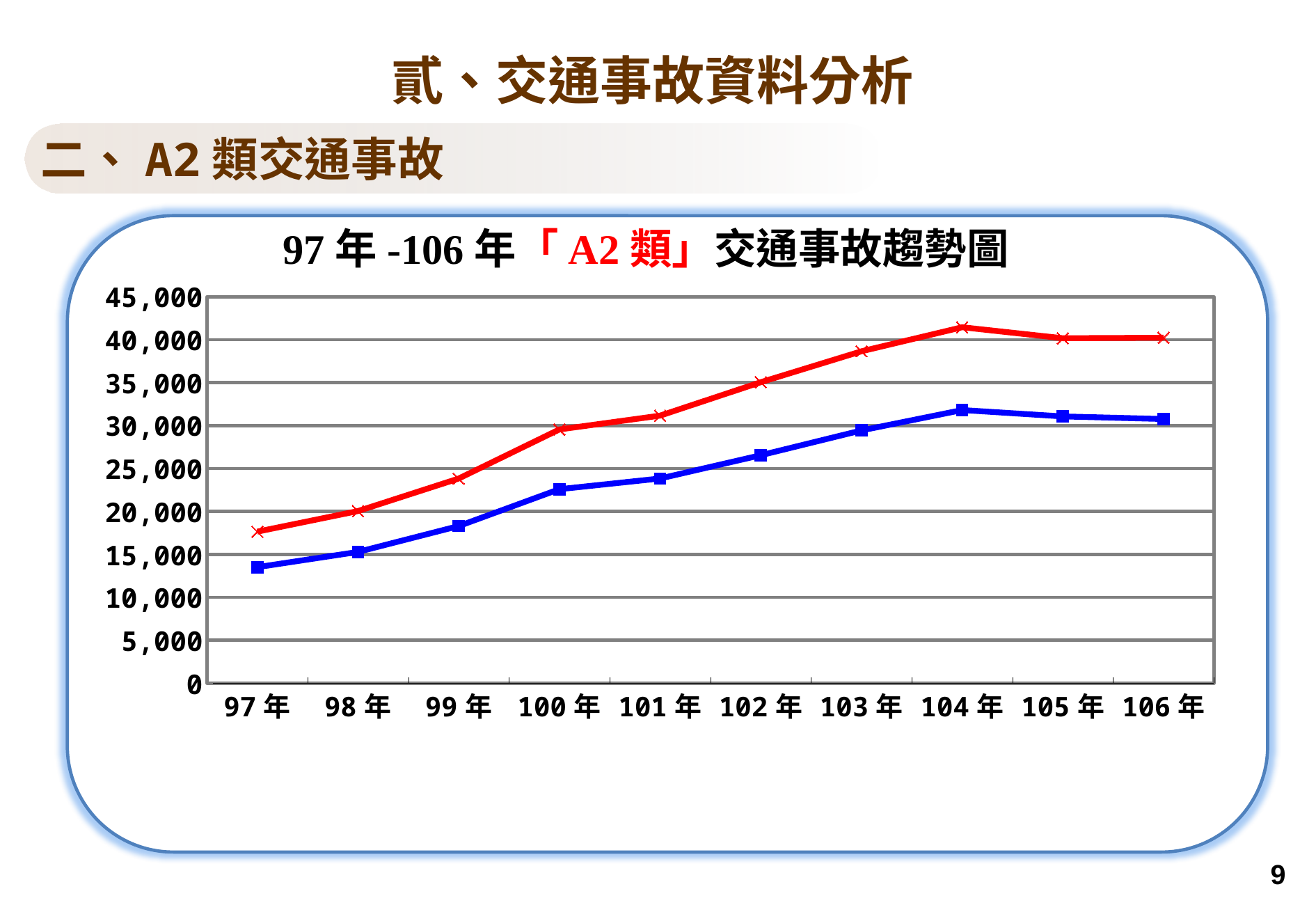

貳、交通事故資料分析

二、A2類交通事故
97年-106年「A2類」交通事故趨勢圖

### Chart

| Category | 件數 | 人數 |
|---|---|---|
| 97年 | 13510.0 | 17649.0 |
| 98年 | 15286.0 | 20048.0 |
| 99年 | 18300.0 | 23833.0 |
| 100年 | 22592.0 | 29547.0 |
| 101年 | 23840.0 | 31155.0 |
| 102年 | 26545.0 | 35046.0 |
| 103年 | 29433.0 | 38644.0 |
| 104年 | 31805.0 | 41448.0 |
| 105年 | 31063.0 | 40166.0 |
| 106年 | 30762.0 | 40227.0 |
9